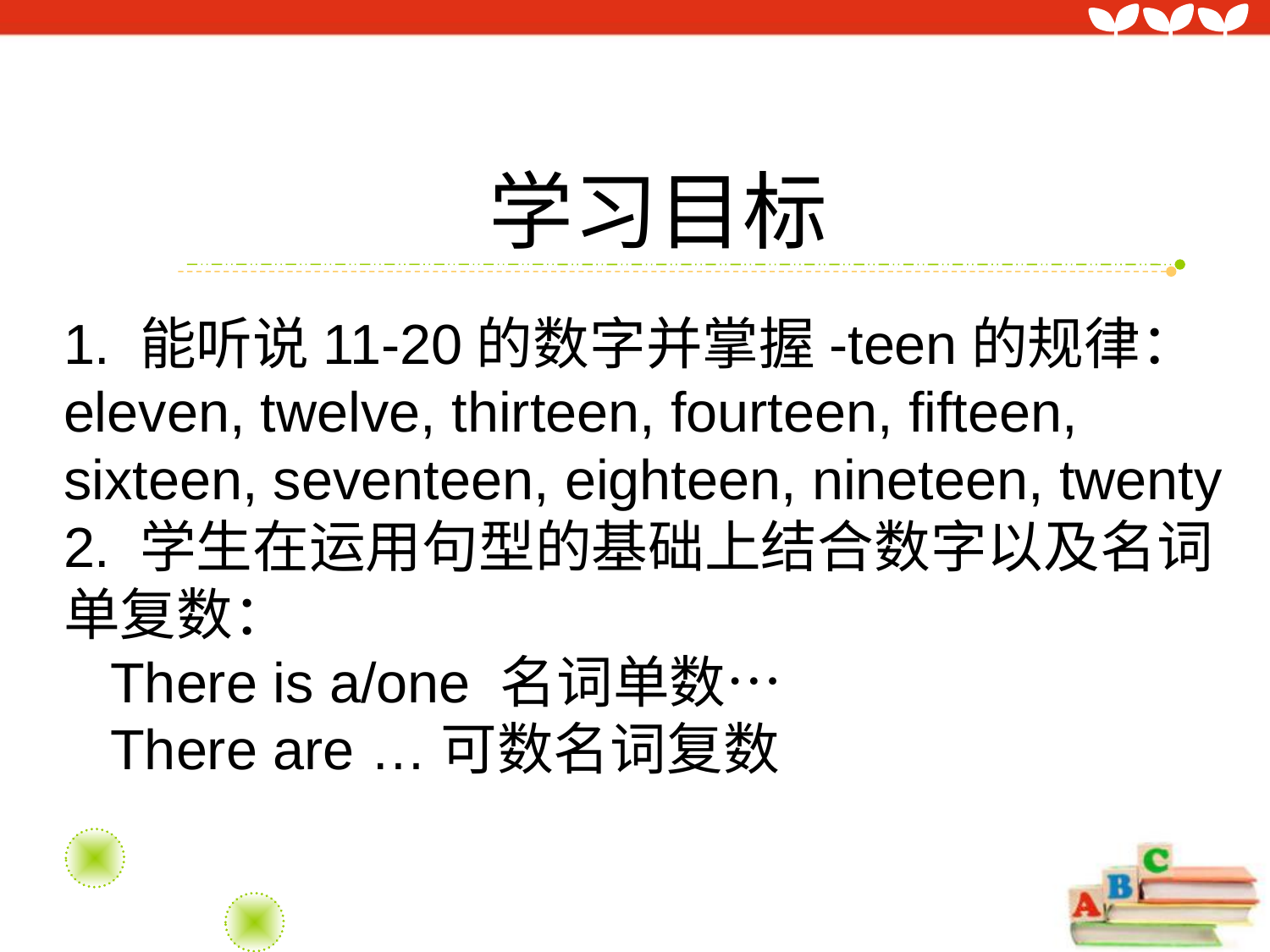

学习目标

1. 能听说11-20的数字并掌握-teen的规律：eleven, twelve, thirteen, fourteen, fifteen, sixteen, seventeen, eighteen, nineteen, twenty
2. 学生在运用句型的基础上结合数字以及名词 单复数：
   There is a/one 名词单数…
   There are …可数名词复数